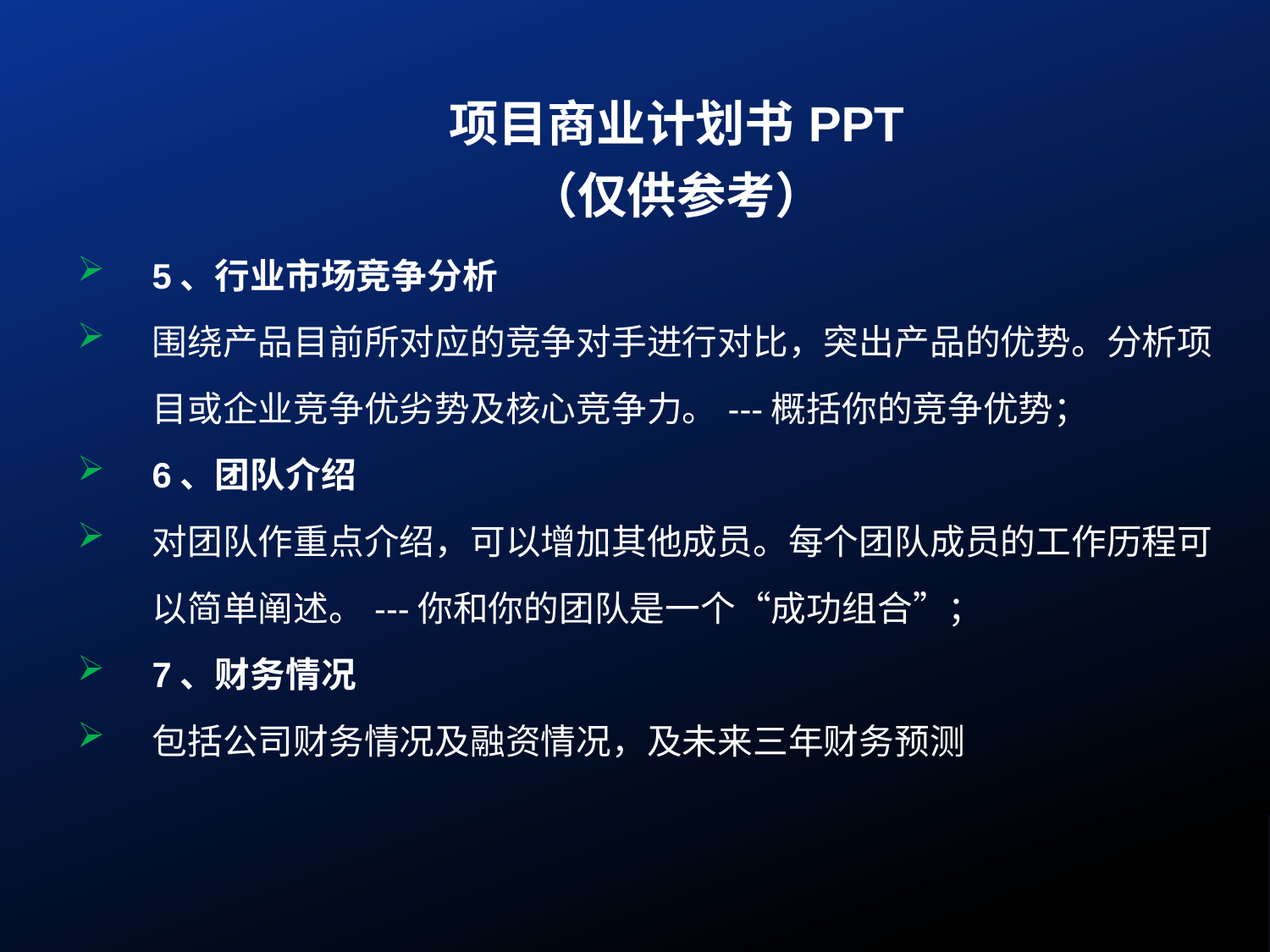

项目商业计划书PPT
（仅供参考）
5、行业市场竞争分析
围绕产品目前所对应的竞争对手进行对比，突出产品的优势。分析项目或企业竞争优劣势及核心竞争力。---概括你的竞争优势；
6、团队介绍
对团队作重点介绍，可以增加其他成员。每个团队成员的工作历程可以简单阐述。---你和你的团队是一个“成功组合”；
7、财务情况
包括公司财务情况及融资情况，及未来三年财务预测